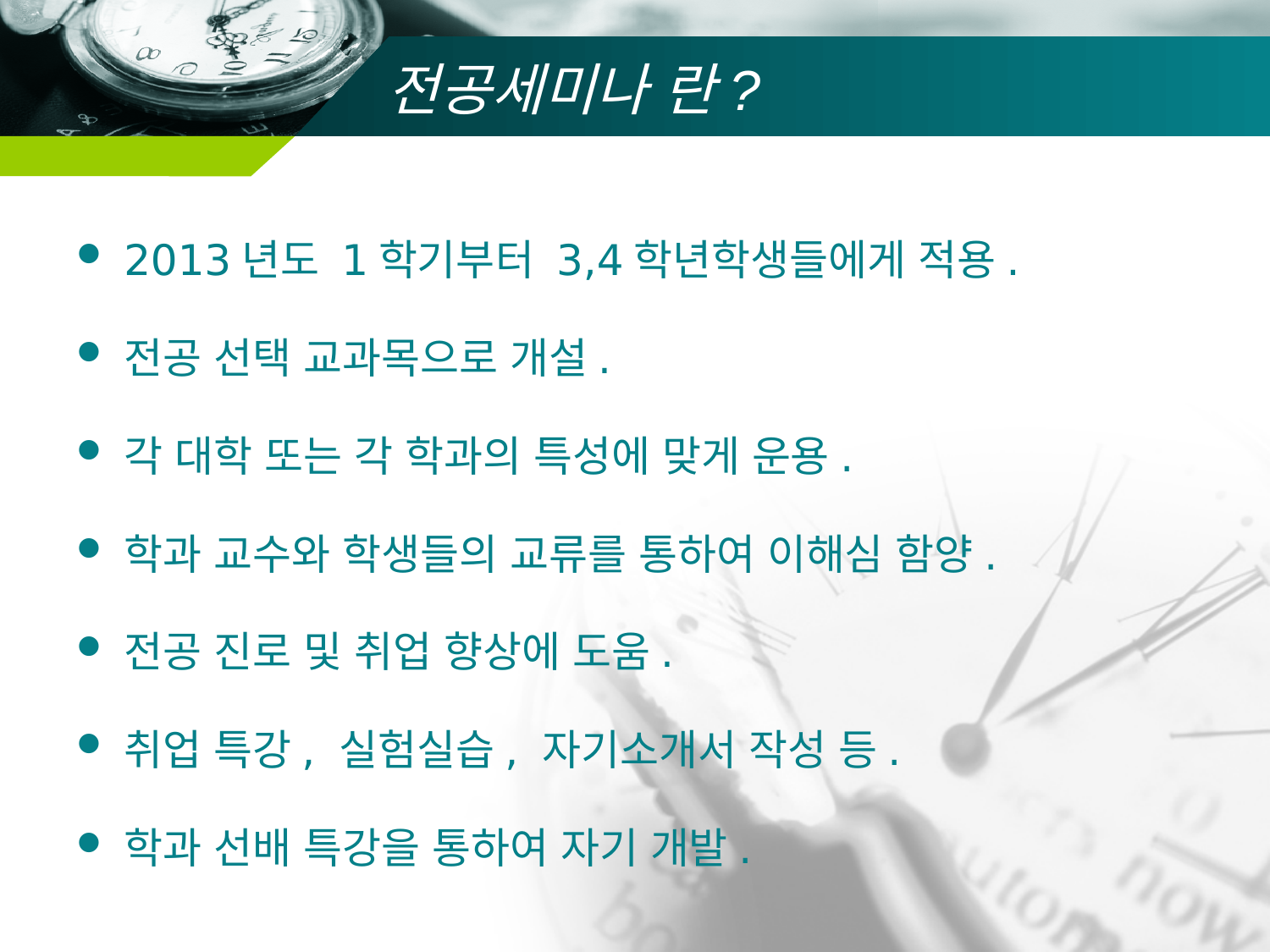

# 전공세미나 란?
2013년도 1학기부터 3,4학년학생들에게 적용.

전공 선택 교과목으로 개설.

각 대학 또는 각 학과의 특성에 맞게 운용.

학과 교수와 학생들의 교류를 통하여 이해심 함양.

전공 진로 및 취업 향상에 도움.

취업 특강, 실험실습, 자기소개서 작성 등.

학과 선배 특강을 통하여 자기 개발.